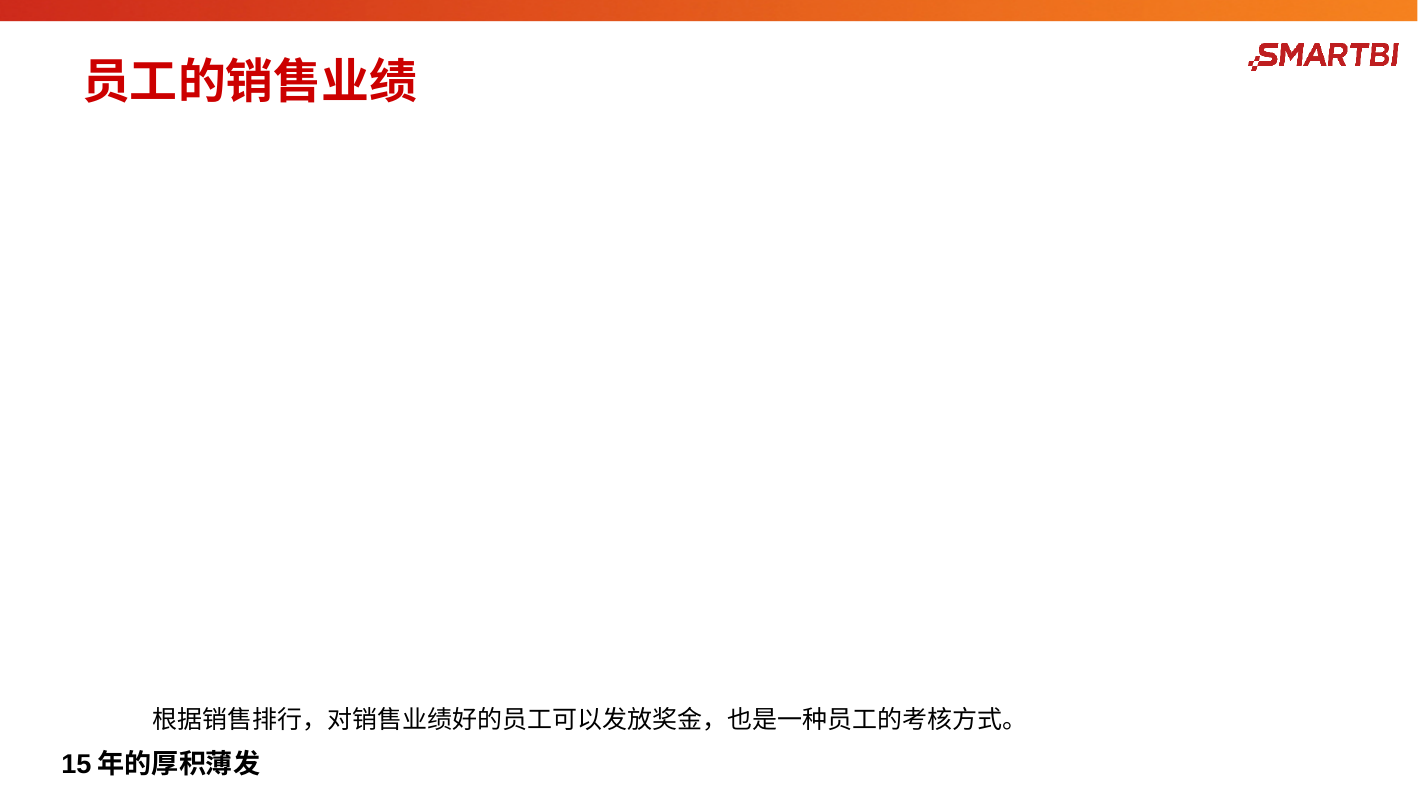

# 员工的销售业绩
根据销售排行，对销售业绩好的员工可以发放奖金，也是一种员工的考核方式。